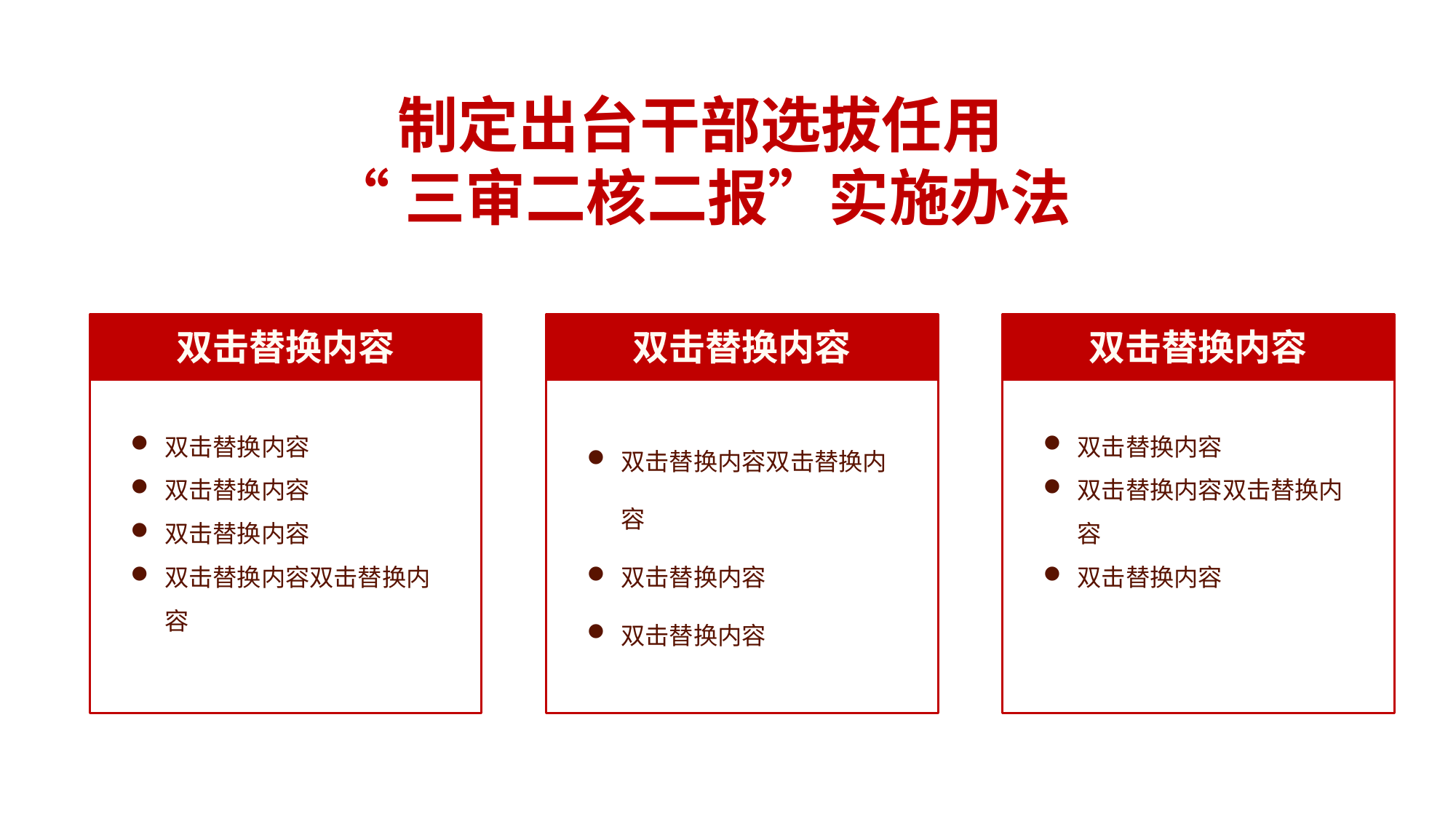

制定出台干部选拔任用
“三审二核二报”实施办法

双击替换内容

双击替换内容

双击替换内容

双击替换内容
双击替换内容
双击替换内容
双击替换内容双击替换内容

双击替换内容双击替换内容
双击替换内容
双击替换内容
双击替换内容
双击替换内容双击替换内容
双击替换内容